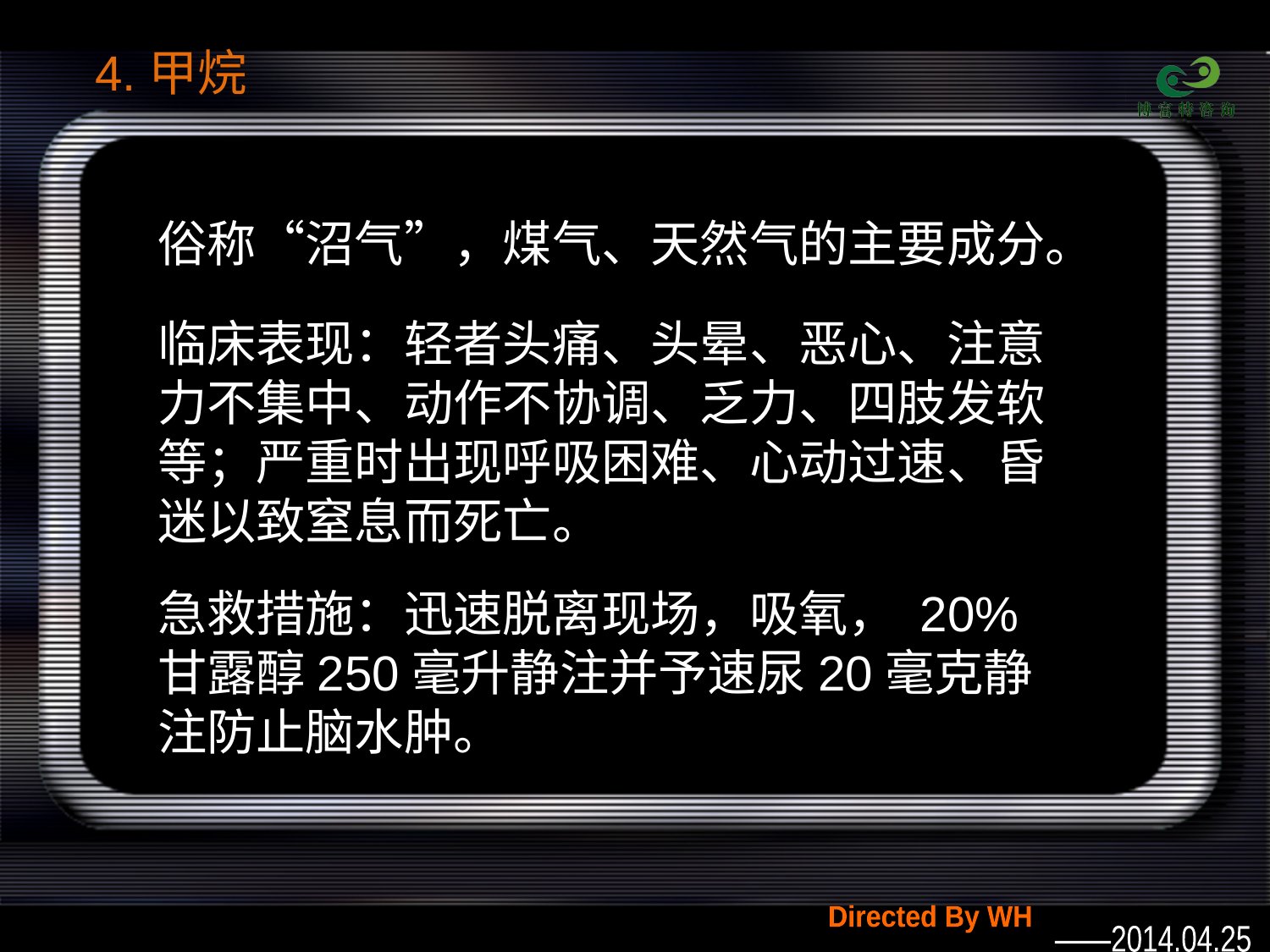

# 4.甲烷
俗称“沼气”，煤气、天然气的主要成分。
临床表现：轻者头痛、头晕、恶心、注意力不集中、动作不协调、乏力、四肢发软等；严重时出现呼吸困难、心动过速、昏迷以致窒息而死亡。
急救措施：迅速脱离现场，吸氧， 20%甘露醇250毫升静注并予速尿20毫克静注防止脑水肿。